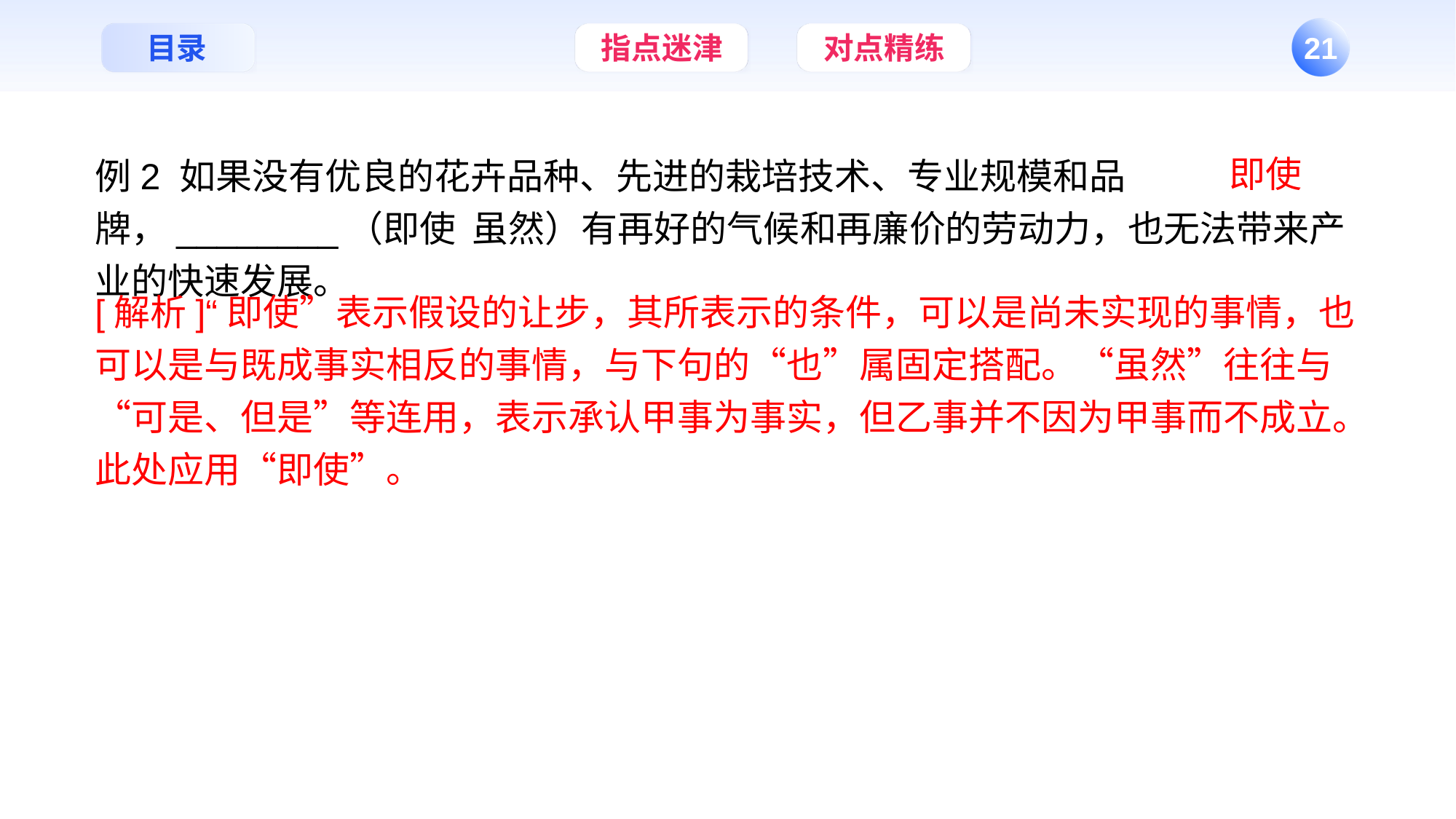

即使
例2 如果没有优良的花卉品种、先进的栽培技术、专业规模和品牌，________（即使  虽然）有再好的气候和再廉价的劳动力，也无法带来产业的快速发展。
[解析]“即使”表示假设的让步，其所表示的条件，可以是尚未实现的事情，也可以是与既成事实相反的事情，与下句的“也”属固定搭配。“虽然”往往与“可是、但是”等连用，表示承认甲事为事实，但乙事并不因为甲事而不成立。此处应用“即使”。